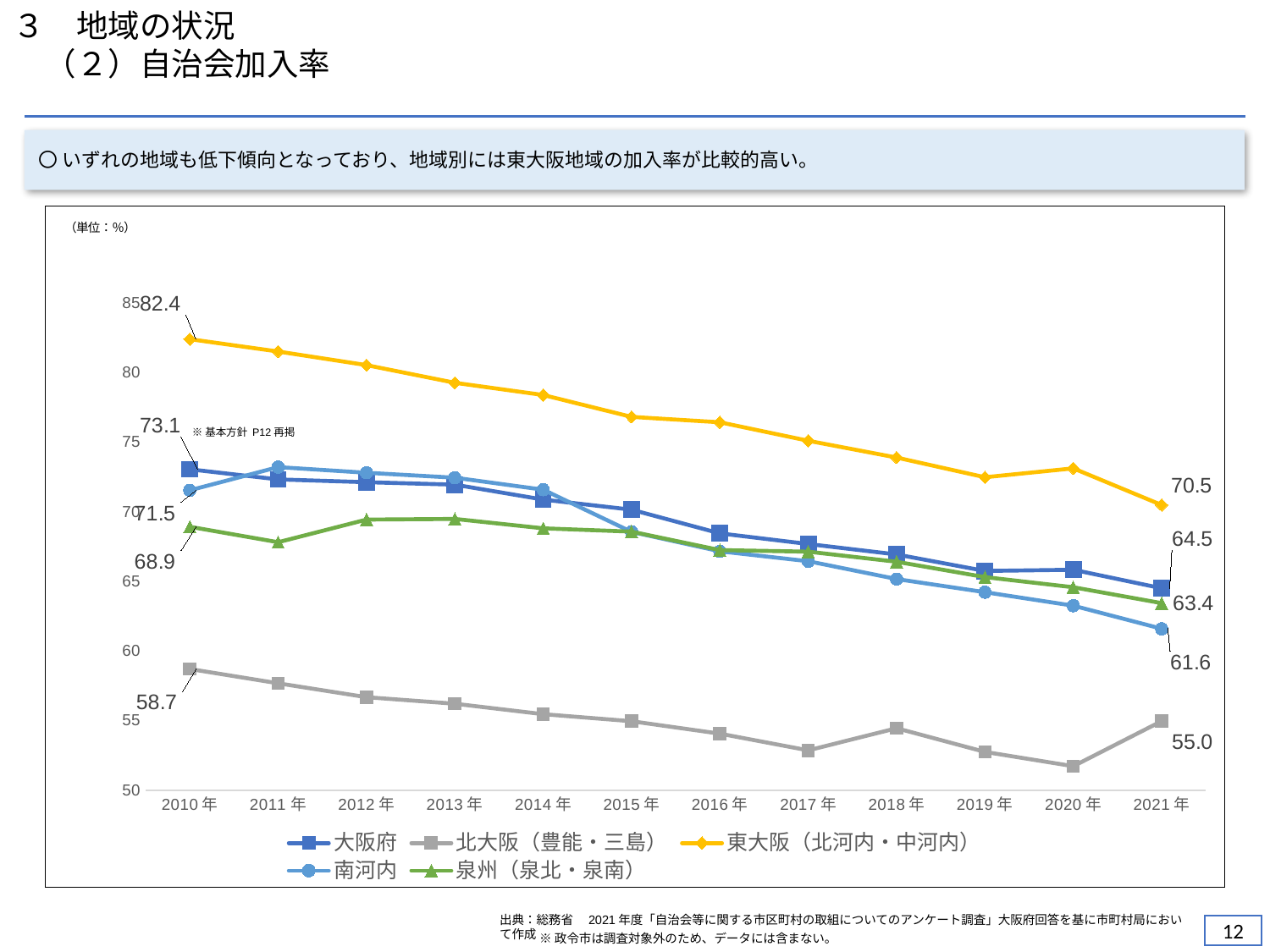

３　地域の状況
　（２）自治会加入率
〇 いずれの地域も低下傾向となっており、地域別には東大阪地域の加入率が比較的高い。

### Chart

| Category | 大阪府 | 北大阪（豊能・三島） | 東大阪（北河内・中河内） | 南河内 | 泉州（泉北・泉南） |
|---|---|---|---|---|---|
| 2010年 | 73.05499999999999 | 58.70743397233871 | 82.39833333333333 | 71.5475 | 68.928 |
| 2011年 | 72.32944444444445 | 57.68149739524275 | 81.51166666666666 | 73.212 | 67.81833333333333 |
| 2012年 | 72.12947368421052 | 56.684478035259616 | 80.53666666666668 | 72.80799999999999 | 69.44285714285715 |
| 2013年 | 71.95272727272726 | 56.21336134346221 | 79.26571428571427 | 72.45 | 69.49125 |
| 2014年 | 70.87952380952382 | 55.462502391734176 | 78.39 | 71.58833333333332 | 68.81625 |
| 2015年 | 70.15520000000001 | 54.958936500183945 | 76.81875000000001 | 68.56142857142858 | 68.57999999999998 |
| 2016年 | 68.45272727272727 | 54.06555521923104 | 76.43166666666667 | 67.16166666666666 | 67.24555555555554 |
| 2017年 | 67.68958333333332 | 52.8648307770512 | 75.10166666666667 | 66.44857142857143 | 67.136 |
| 2018年 | 66.93479999999998 | 54.4556502552866 | 73.89833333333334 | 65.16857142857143 | 66.41 |
| 2019年 | 65.75120000000001 | 52.75277414552001 | 72.48333333333335 | 64.22571428571429 | 65.309 |
| 2020年 | 65.83666666666664 | 51.72688643360715 | 73.12375 | 63.25714285714286 | 64.581 |
| 2021年 | 64.50800000000001 | 54.96666666666666 | 70.49199999999999 | 61.599999999999994 | 63.43875 |
 ※基本方針 P12再掲
出典：総務省　2021年度「自治会等に関する市区町村の取組についてのアンケート調査」大阪府回答を基に市町村局において作成
12
※政令市は調査対象外のため、データには含まない。